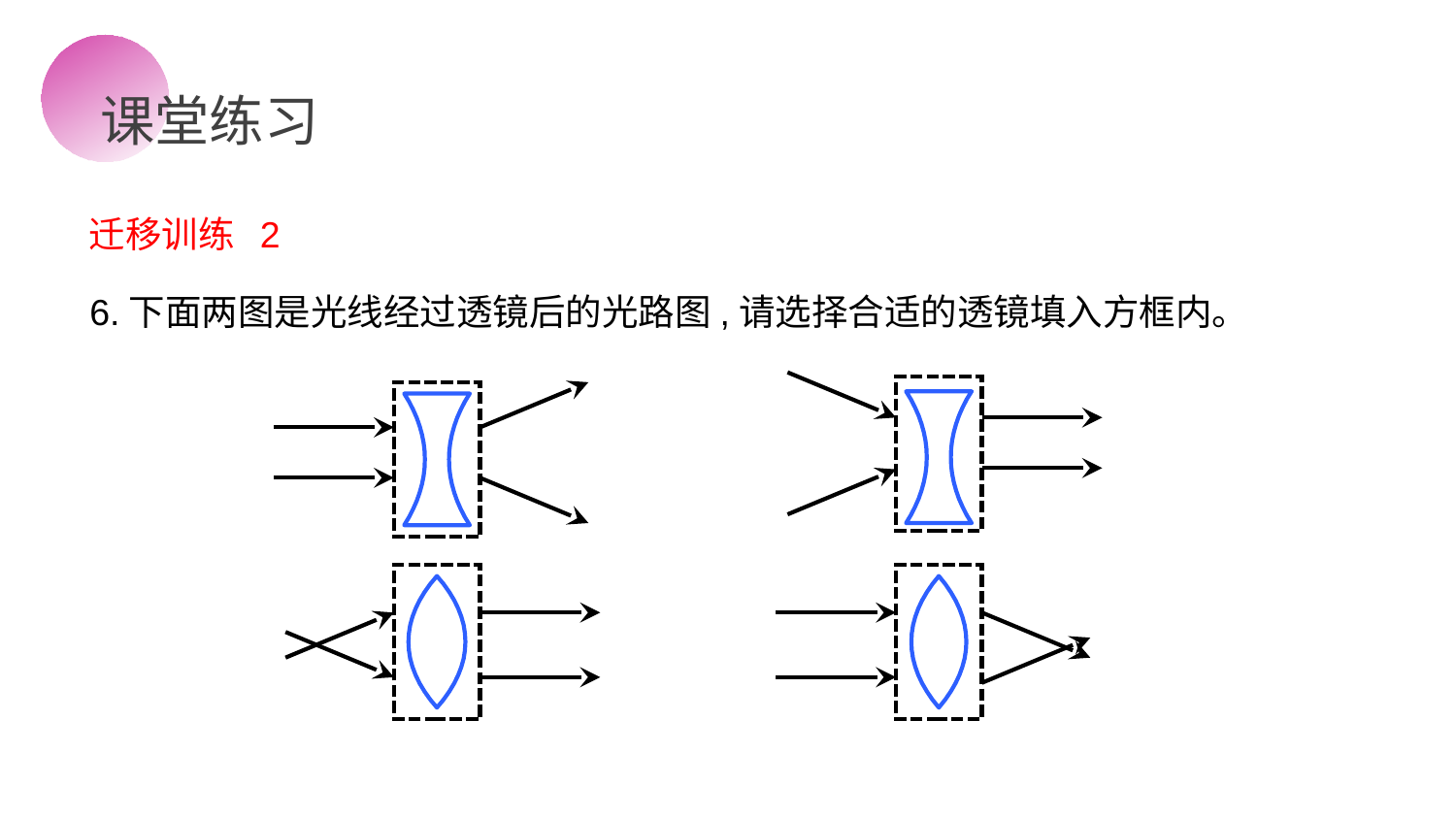

课堂练习
迁移训练  2
6.下面两图是光线经过透镜后的光路图,请选择合适的透镜填入方框内。